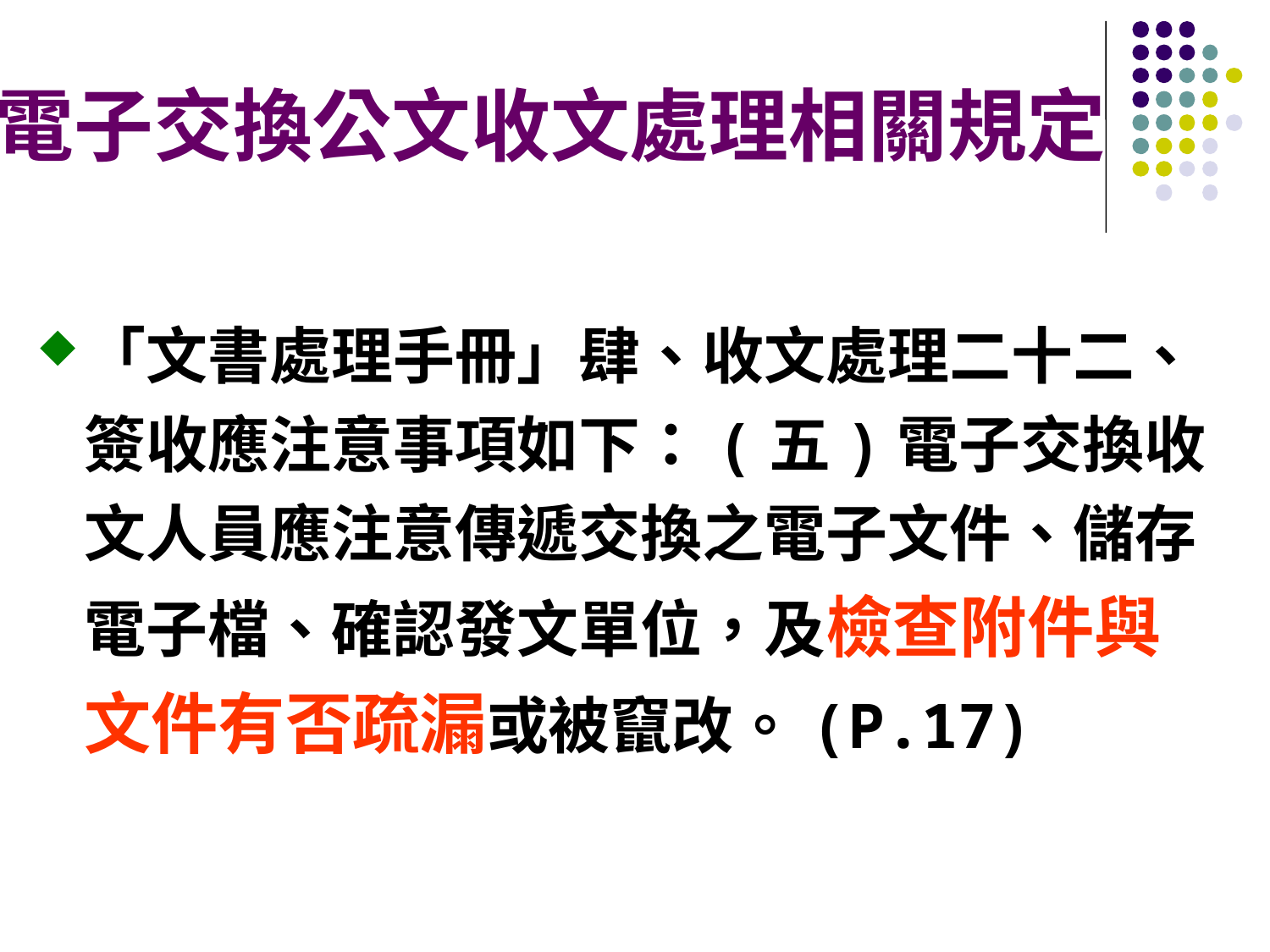

電子交換公文收文處理相關規定
「文書處理手冊」肆、收文處理二十二、簽收應注意事項如下：(五)電子交換收文人員應注意傳遞交換之電子文件、儲存電子檔、確認發文單位，及檢查附件與文件有否疏漏或被竄改。(P.17)